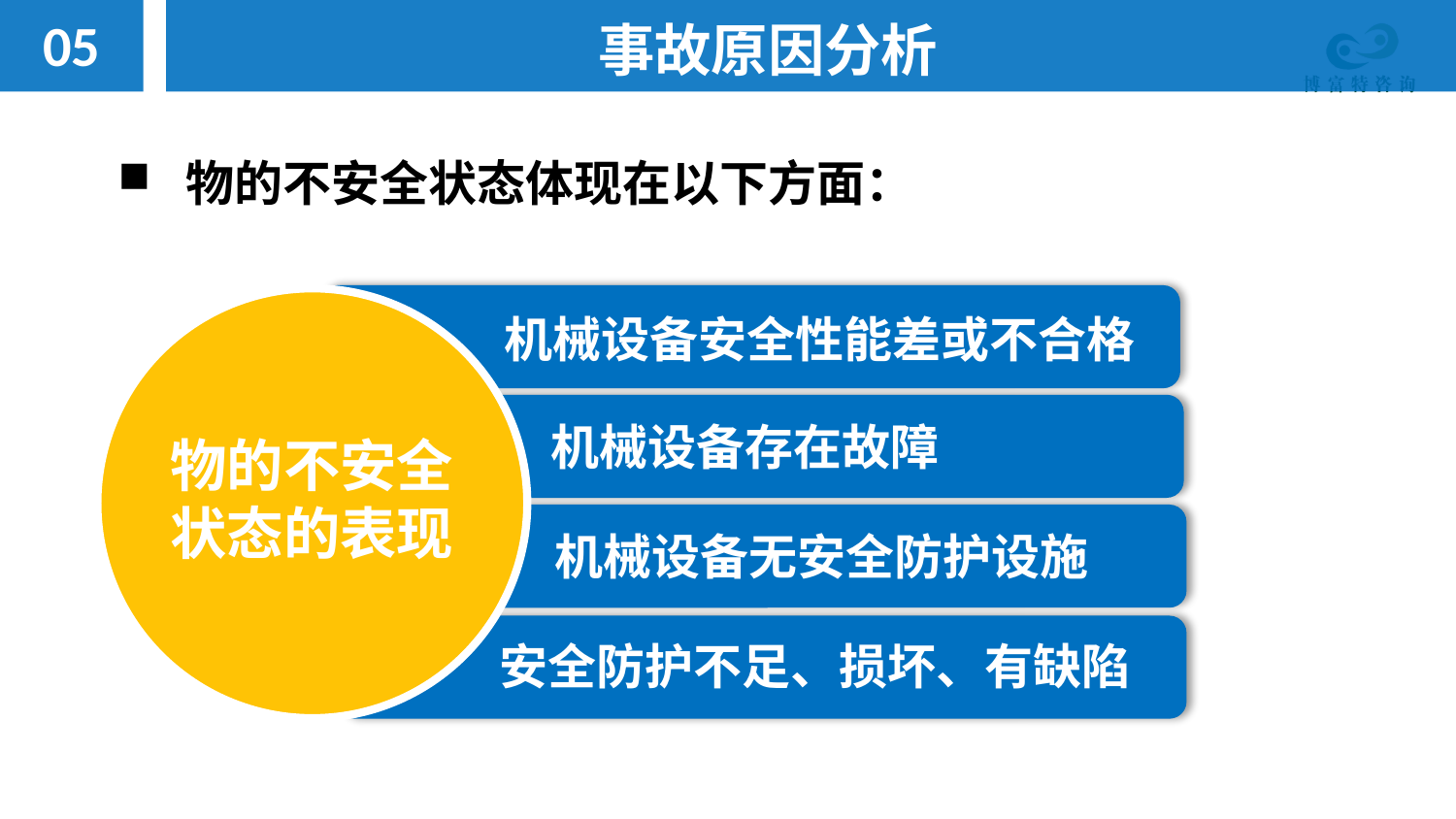

05
事故原因分析
  物的不安全状态体现在以下方面：

机械设备安全性能差或不合格

机械设备存在故障
物的不安全
状态的表现

机械设备无安全防护设施

安全防护不足、损坏、有缺陷